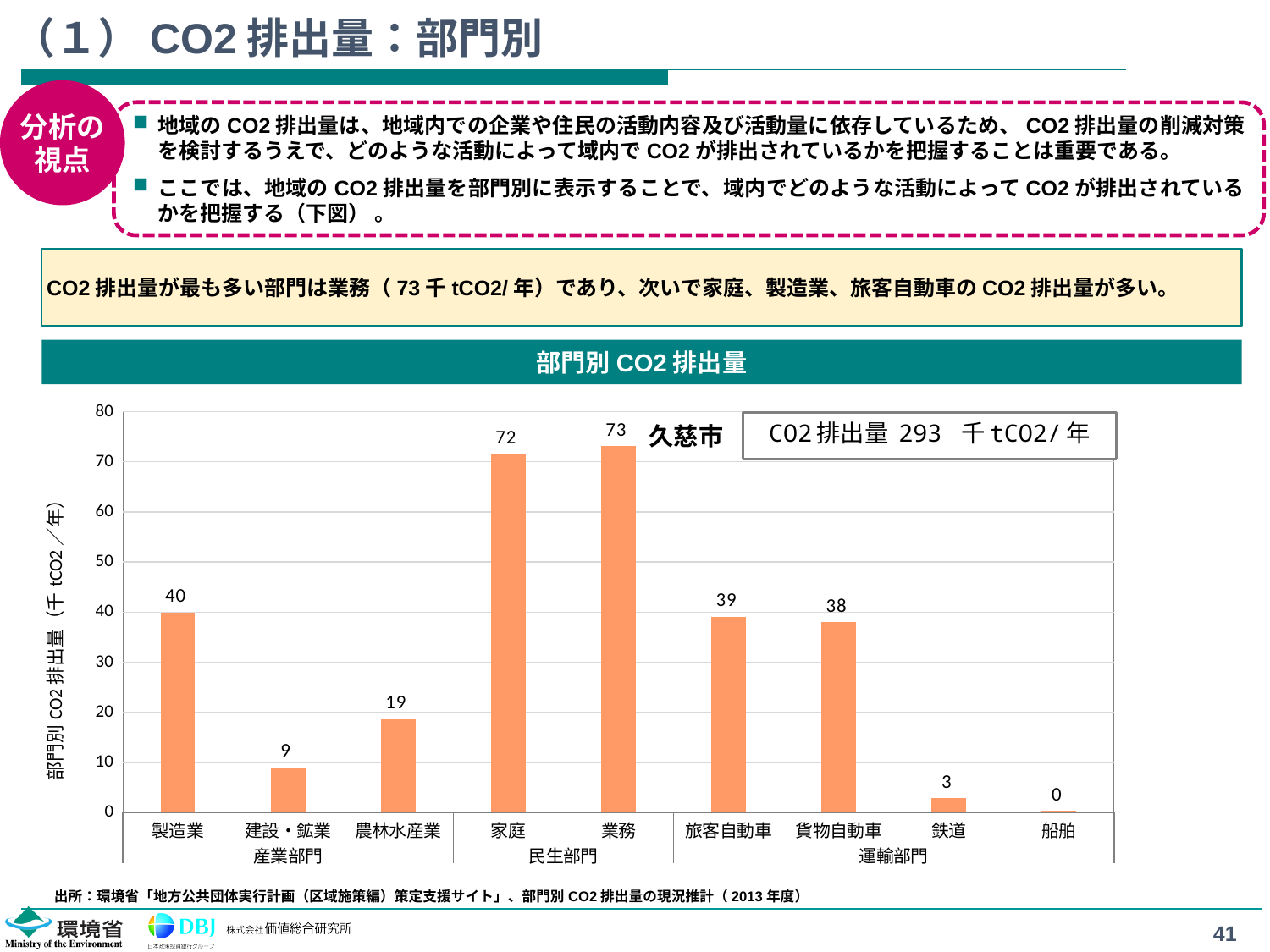

# （１）CO2排出量：部門別
分析の
視点
地域のCO2排出量は、地域内での企業や住民の活動内容及び活動量に依存しているため、CO2排出量の削減対策を検討するうえで、どのような活動によって域内でCO2が排出されているかを把握することは重要である。
ここでは、地域のCO2排出量を部門別に表示することで、域内でどのような活動によってCO2が排出されているかを把握する（下図） 。
CO2排出量が最も多い部門は業務（73千tCO2/年）であり、次いで家庭、製造業、旅客自動車のCO2排出量が多い。
部門別CO2排出量

### Chart

| Category |  |
|---|---|
| 製造業 | 39.95814368476099 |
| 建設・鉱業 | 8.989976272898804 |
| 農林水産業 | 18.671995046051578 |
| 家庭 | 71.51759730428786 |
| 業務 | 73.146167900529 |
| 旅客自動車 | 39.09910532775966 |
| 貨物自動車 | 38.01497071642931 |
| 鉄道 | 2.824168523350487 |
| 船舶 | 0.3603172181323135 |
CO2排出量 293 千tCO2/年
久慈市
出所：環境省「地方公共団体実行計画（区域施策編）策定支援サイト」、部門別CO2排出量の現況推計（2013年度）
41